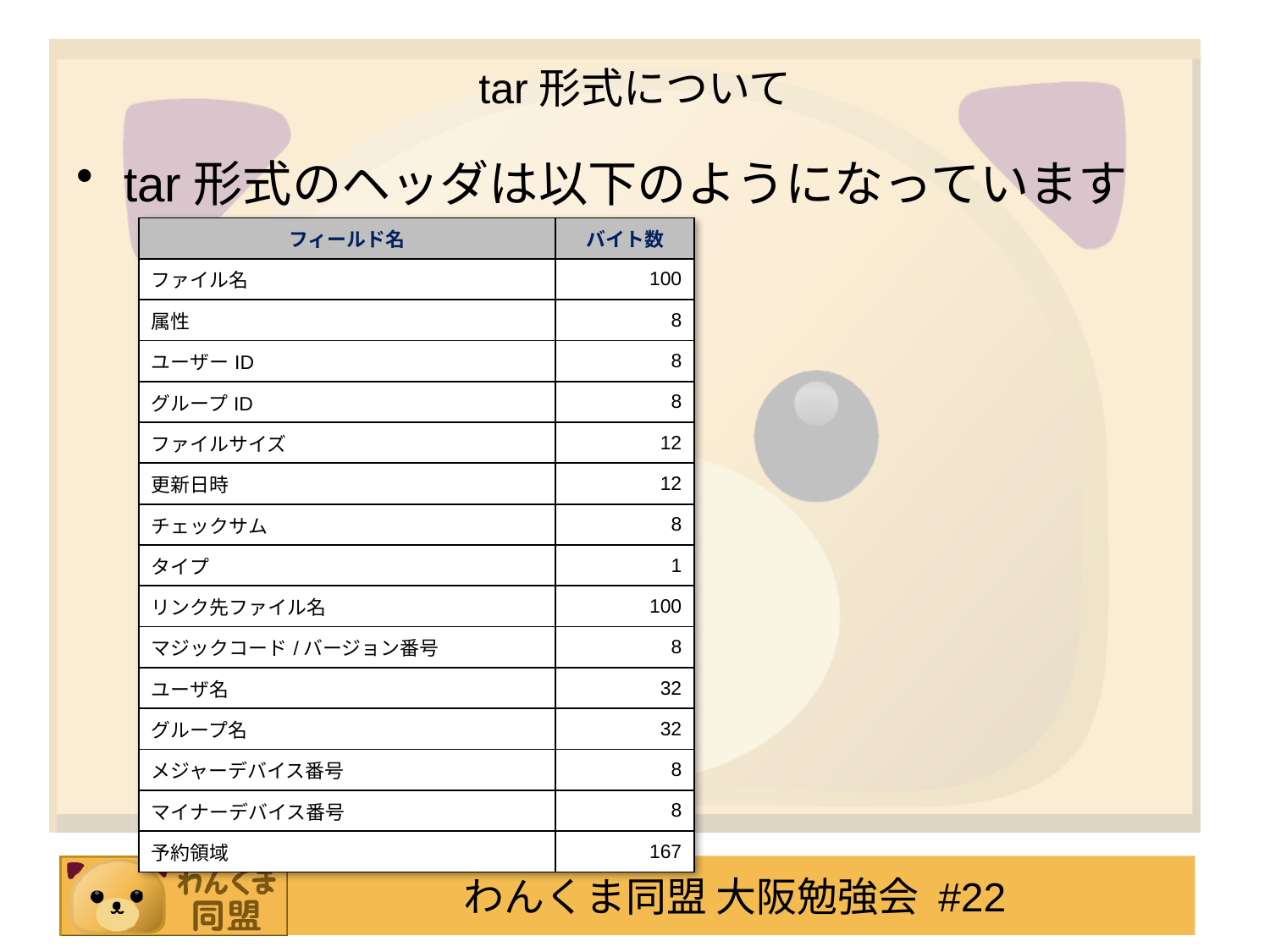

# tar形式について
tar形式のヘッダは以下のようになっています
| フィールド名 | バイト数 |
| --- | --- |
| ファイル名 | 100 |
| 属性 | 8 |
| ユーザーID | 8 |
| グループID | 8 |
| ファイルサイズ | 12 |
| 更新日時 | 12 |
| チェックサム | 8 |
| タイプ | 1 |
| リンク先ファイル名 | 100 |
| マジックコード/バージョン番号 | 8 |
| ユーザ名 | 32 |
| グループ名 | 32 |
| メジャーデバイス番号 | 8 |
| マイナーデバイス番号 | 8 |
| 予約領域 | 167 |